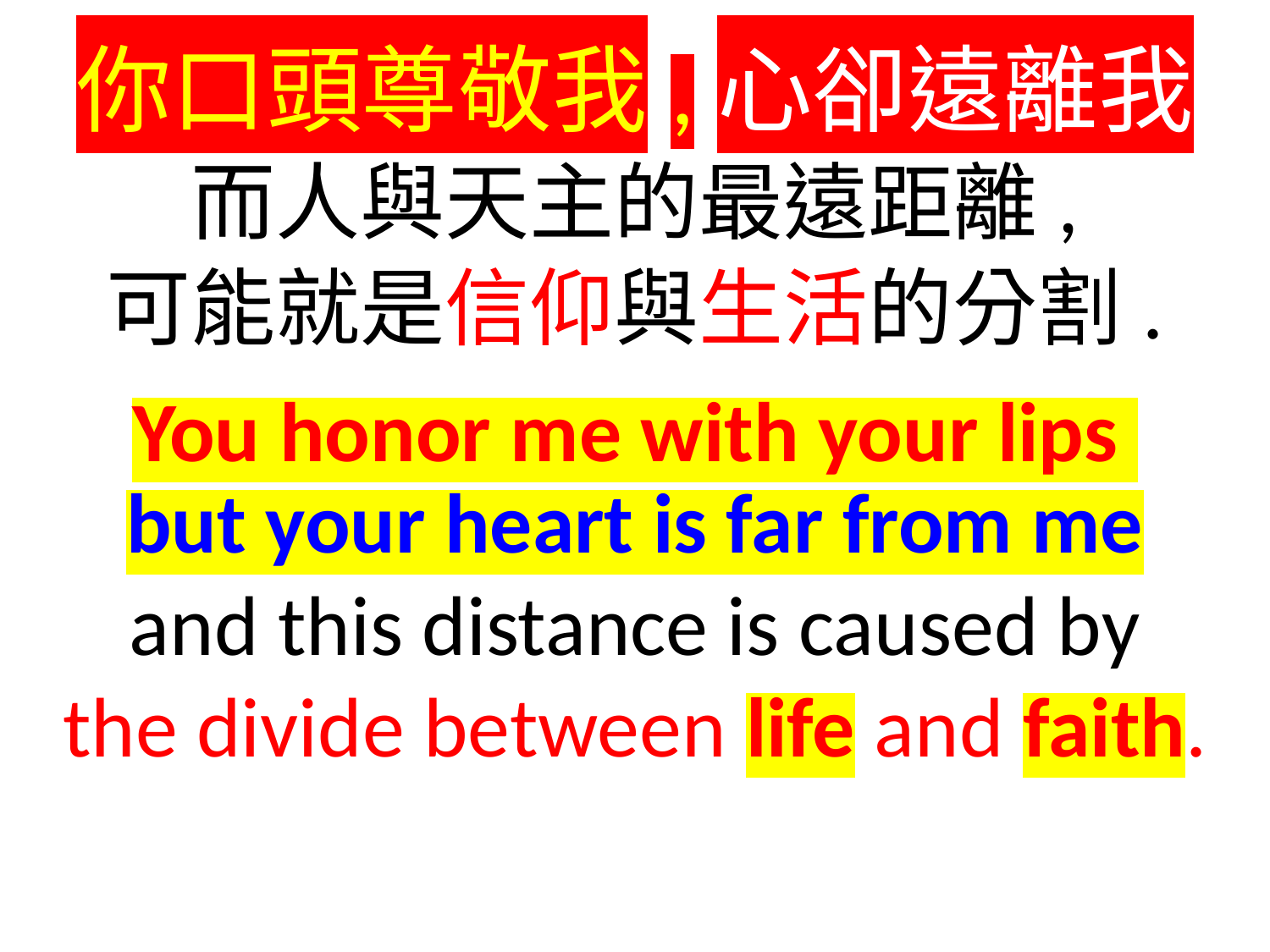

你口頭尊敬我,心卻遠離我
而人與天主的最遠距離,
可能就是信仰與生活的分割.
You honor me with your lips
but your heart is far from me
 and this distance is caused by
the divide between life and faith.